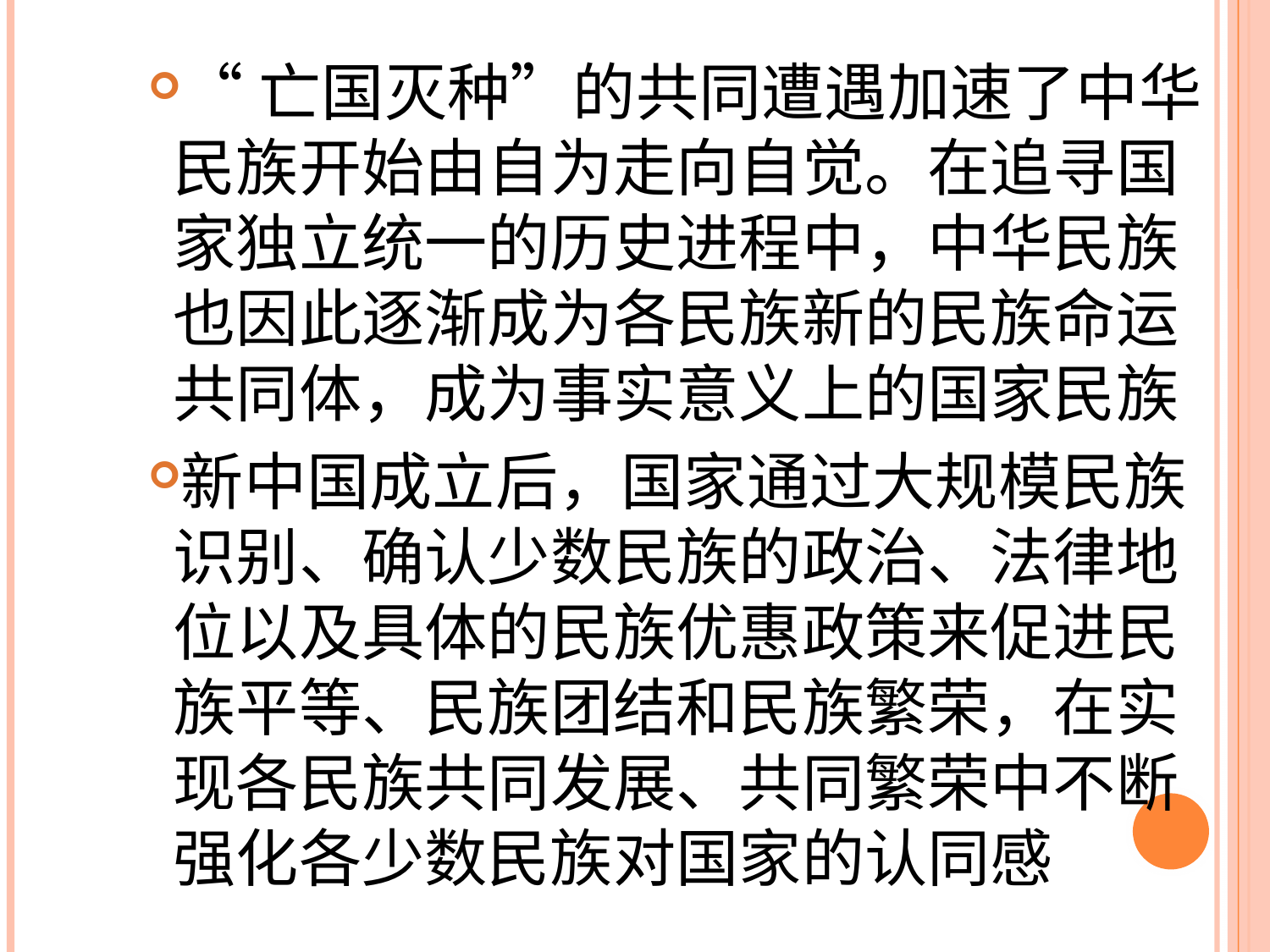

“亡国灭种”的共同遭遇加速了中华民族开始由自为走向自觉。在追寻国家独立统一的历史进程中，中华民族也因此逐渐成为各民族新的民族命运共同体，成为事实意义上的国家民族
新中国成立后，国家通过大规模民族识别、确认少数民族的政治、法律地位以及具体的民族优惠政策来促进民族平等、民族团结和民族繁荣，在实现各民族共同发展、共同繁荣中不断强化各少数民族对国家的认同感